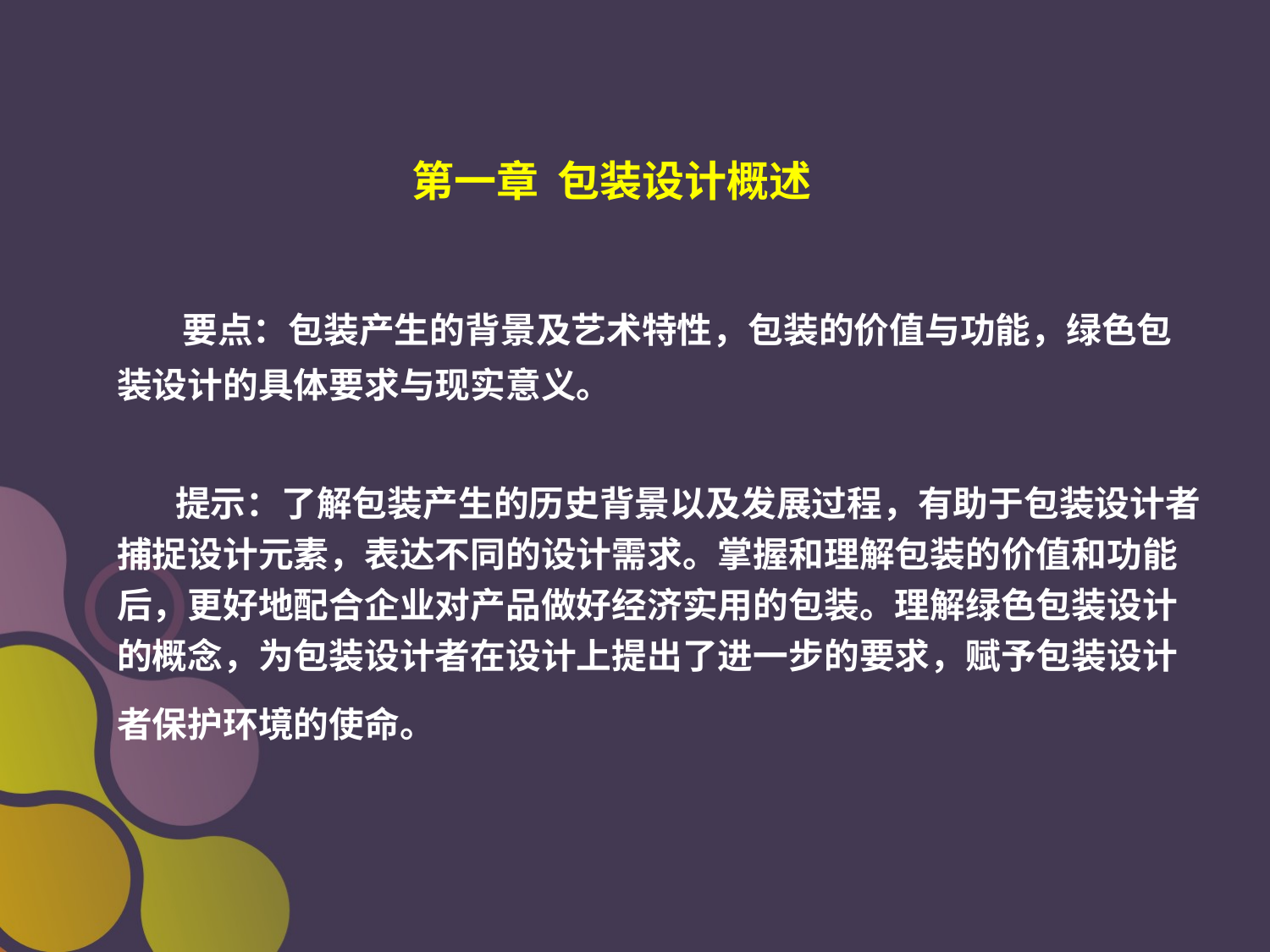

# 第一章  包装设计概述
　　要点：包装产生的背景及艺术特性，包装的价值与功能，绿色包装设计的具体要求与现实意义。

　　　提示：了解包装产生的历史背景以及发展过程，有助于包装设计者捕捉设计元素，表达不同的设计需求。掌握和理解包装的价值和功能后，更好地配合企业对产品做好经济实用的包装。理解绿色包装设计的概念，为包装设计者在设计上提出了进一步的要求，赋予包装设计者保护环境的使命。